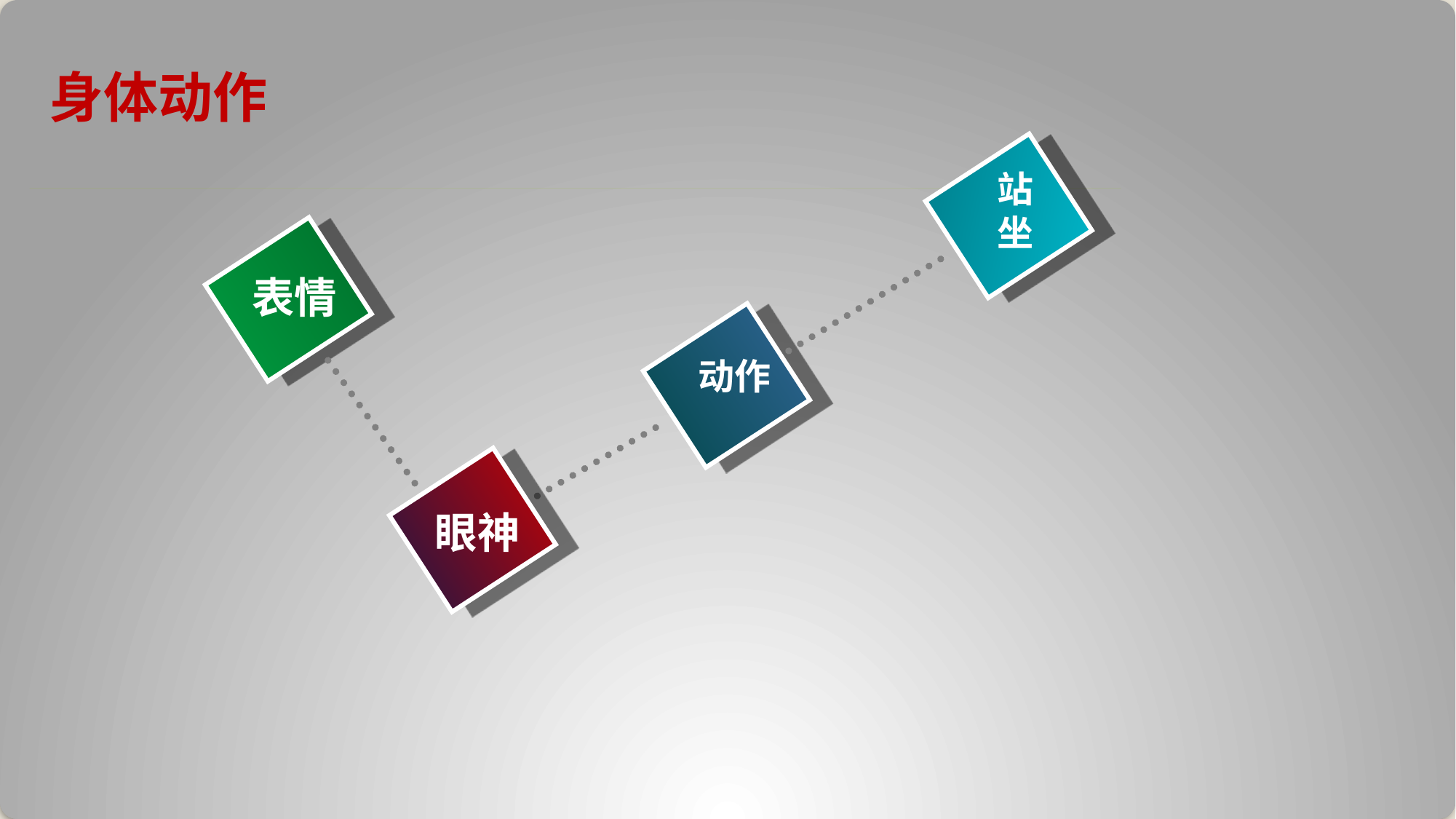

# 身体动作

站
坐

表情

动作

眼神